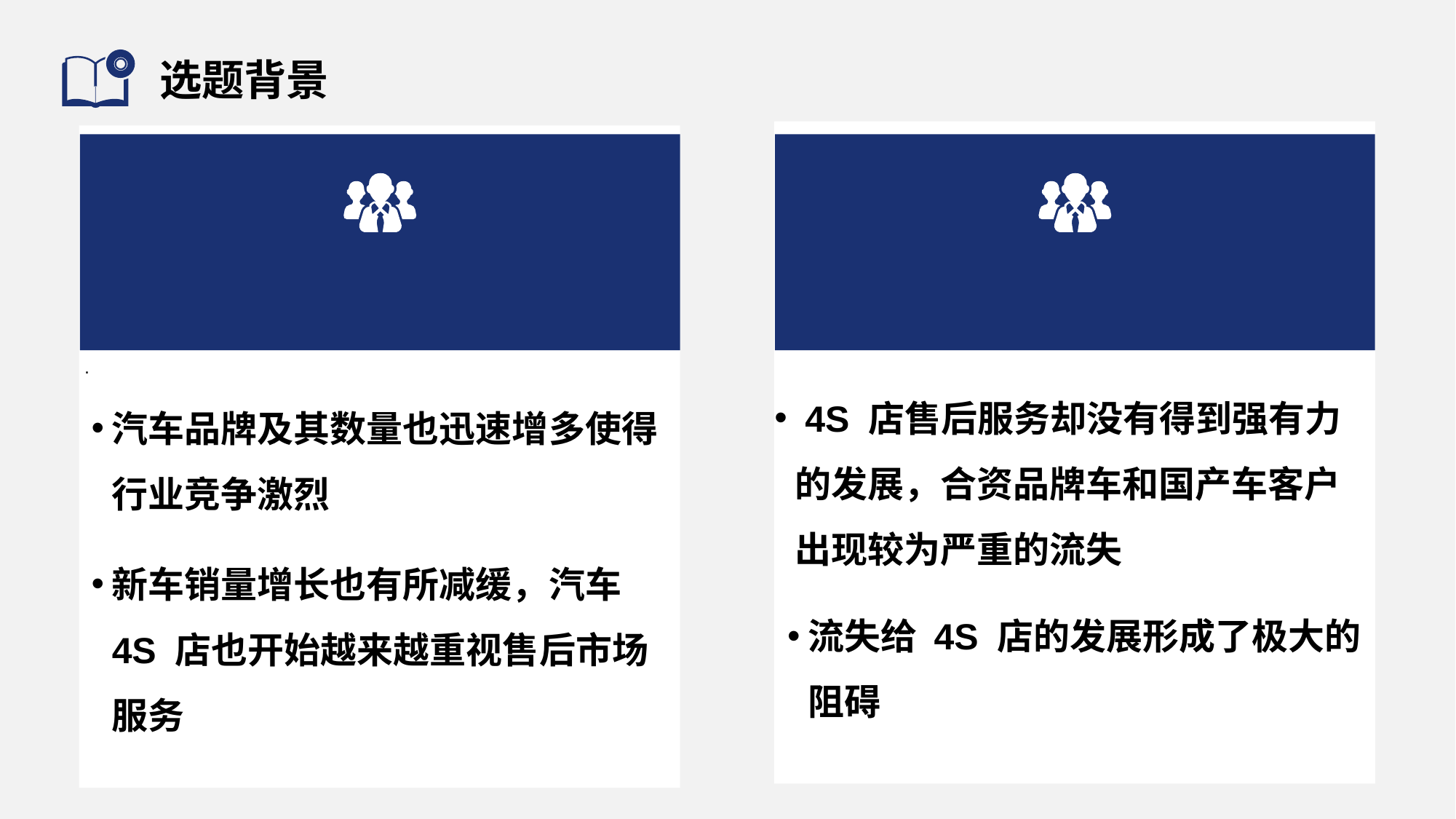

# 选题背景

.
 4S 店售后服务却没有得到强有力的发展，合资品牌车和国产车客户出现较为严重的流失
汽车品牌及其数量也迅速增多使得行业竞争激烈

新车销量增长也有所减缓，汽车 4S 店也开始越来越重视售后市场服务
流失给 4S 店的发展形成了极大的阻碍